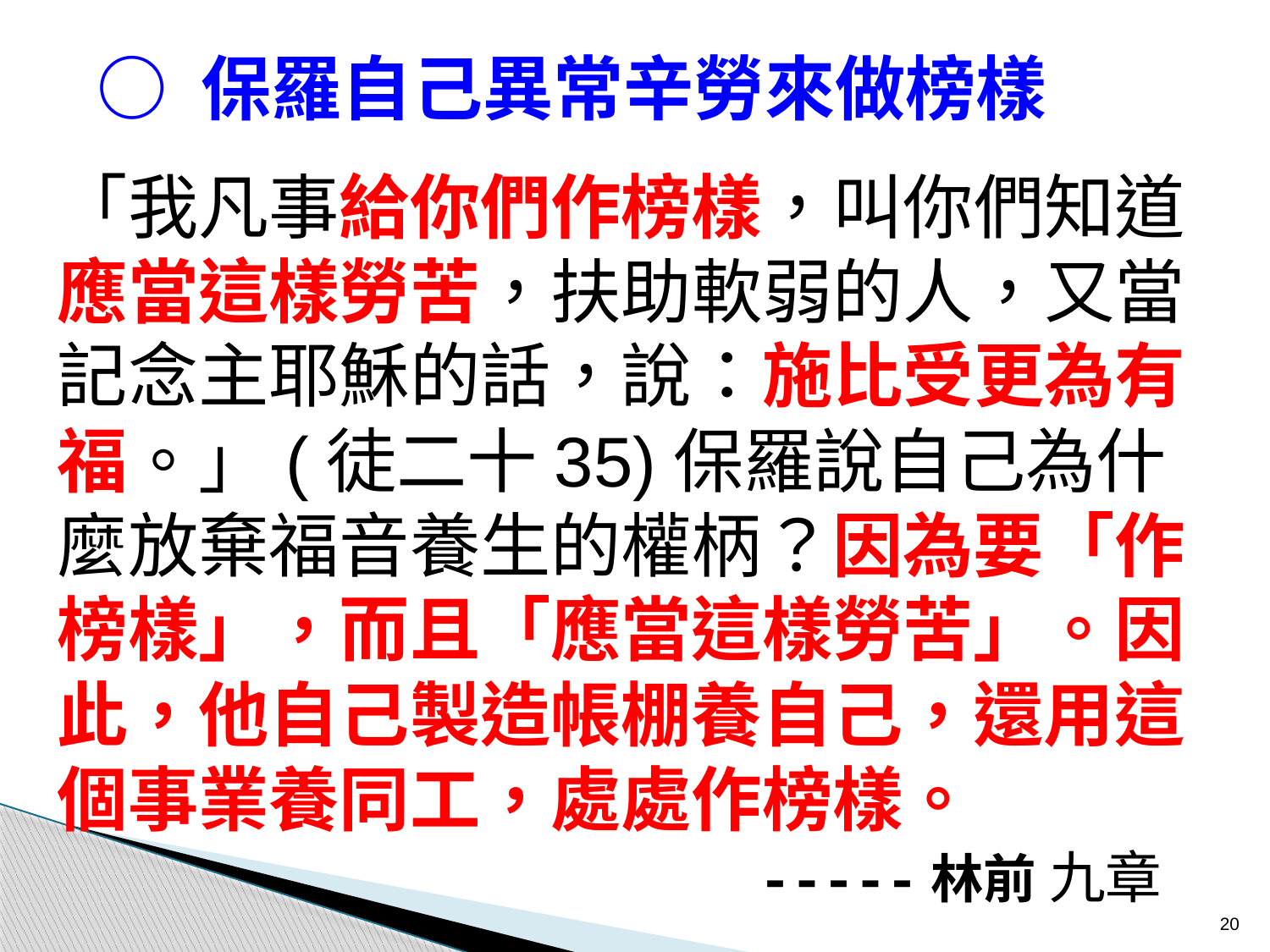

○ 保羅自己異常辛勞來做榜樣
「我凡事給你們作榜樣，叫你們知道應當這樣勞苦，扶助軟弱的人，又當記念主耶穌的話，說：施比受更為有福。」(徒二十35)保羅說自己為什麼放棄福音養生的權柄？因為要「作榜樣」，而且「應當這樣勞苦」。因此，他自己製造帳棚養自己，還用這個事業養同工，處處作榜樣。
-----林前 九章
20